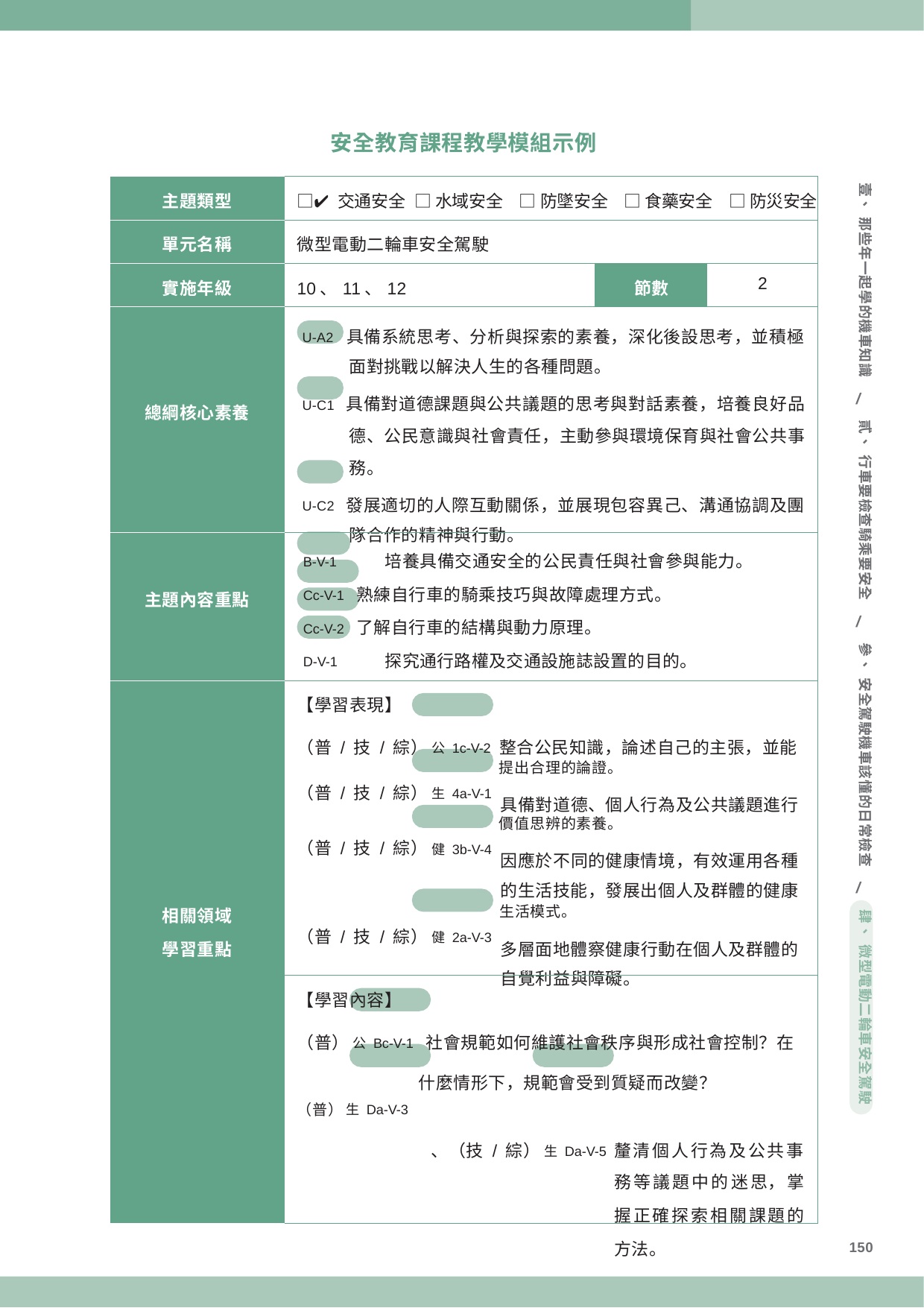

安全教育課程教學模組示例
| 主題類型 | □✔ 交通安全 □ 水域安全 □ 防墜安全 □ 食藥安全 □ 防災安全 |  |  |
| --- | --- | --- | --- |
| 單元名稱 | 微型電動二輪車安全駕駛 |  |  |
| 實施年級 | 10、11、12 | 節數 | 2 |
| 總綱核心素養 | U-A2 具備系統思考、分析與探索的素養，深化後設思考，並積極 面對挑戰以解決人生的各種問題。 U-C1 具備對道德課題與公共議題的思考與對話素養，培養良好品 德、公民意識與社會責任，主動參與環境保育與社會公共事 務。 U-C2 發展適切的人際互動關係，並展現包容異己、溝通協調及團 隊合作的精神與行動。 |  |  |
| 主題內容重點 | B-V-1 培養具備交通安全的公民責任與社會參與能力。 Cc-V-1 熟練自行車的騎乘技巧與故障處理方式。 Cc-V-2 了解自行車的結構與動力原理。 D-V-1 探究通行路權及交通設施誌設置的目的。 |  |  |
| 相關領域 學習重點 | 【學習表現】 （普 / 技 / 綜） 公 1c-V-2 整合公民知識，論述自己的主張，並能 （普 / 技 / 綜） 生 4a-V-1 提出合理的論證。 具備對道德、個人行為及公共議題進行 （普 / 技 / 綜） 健 3b-V-4 價值思辨的素養。 因應於不同的健康情境，有效運用各種 的生活技能，發展出個人及群體的健康 （普 / 技 / 綜） 健 2a-V-3 生活模式。 多層面地體察健康行動在個人及群體的 自覺利益與障礙。 |  |  |
|  | 【學習內容】 （普） 公 Bc-V-1 社會規範如何維護社會秩序與形成社會控制？在 （普） 生 Da-V-3 什麼情形下，規範會受到質疑而改變？ 、（技 / 綜） 生 Da-V-5 釐清個人行為及公共事 務等議題中的迷思，掌 握正確探索相關課題的 方法。 |  |  |
壹、  那些年一起學的機車知識

/
貳、  行車要檢查騎乘要安全

/

參、  安全駕駛機車該懂的日常檢查

/

肆、  微型電動二輪車安全駕駛

150